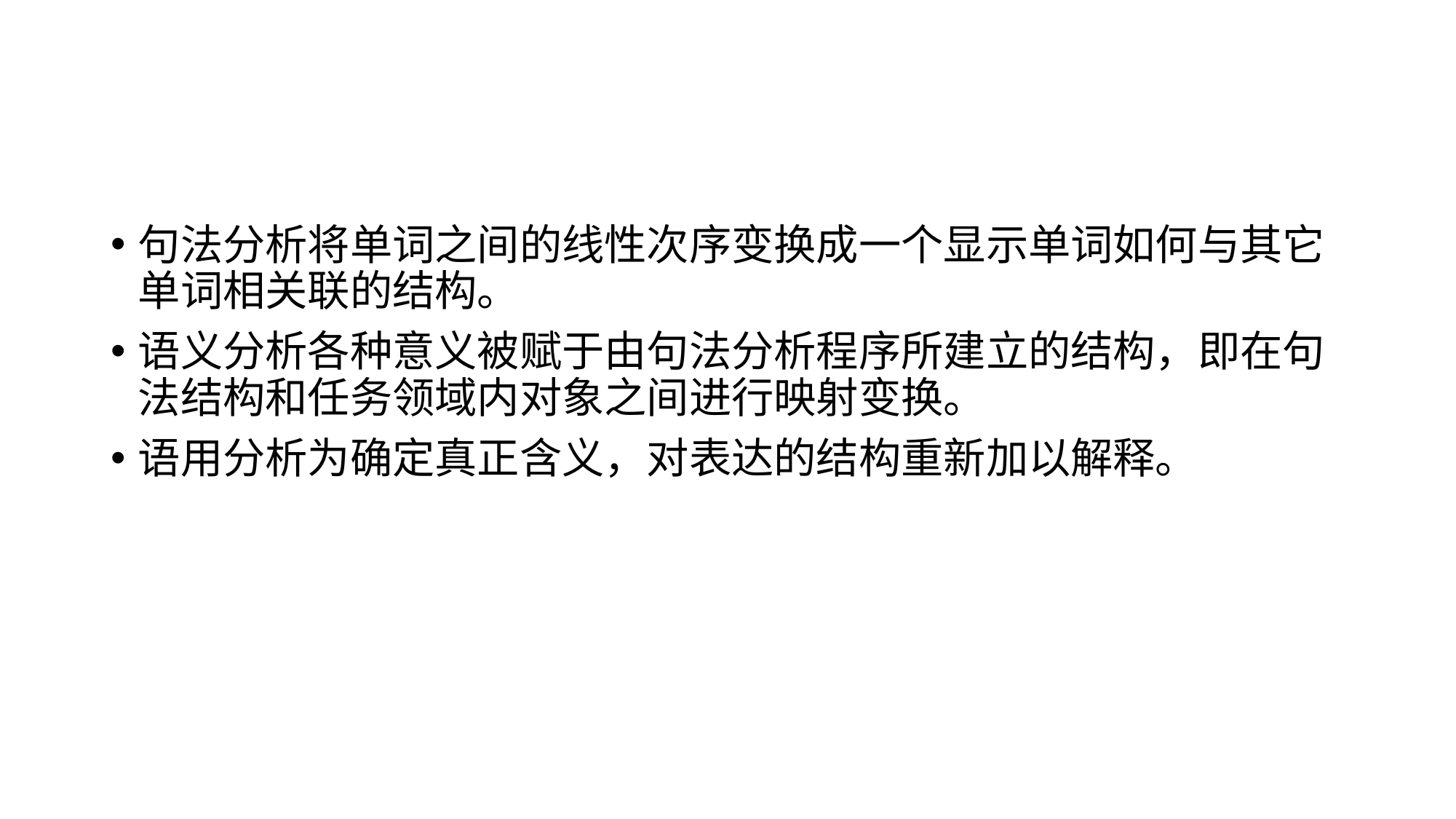

#
句法分析将单词之间的线性次序变换成一个显示单词如何与其它单词相关联的结构。
语义分析各种意义被赋于由句法分析程序所建立的结构，即在句法结构和任务领域内对象之间进行映射变换。
语用分析为确定真正含义，对表达的结构重新加以解释。